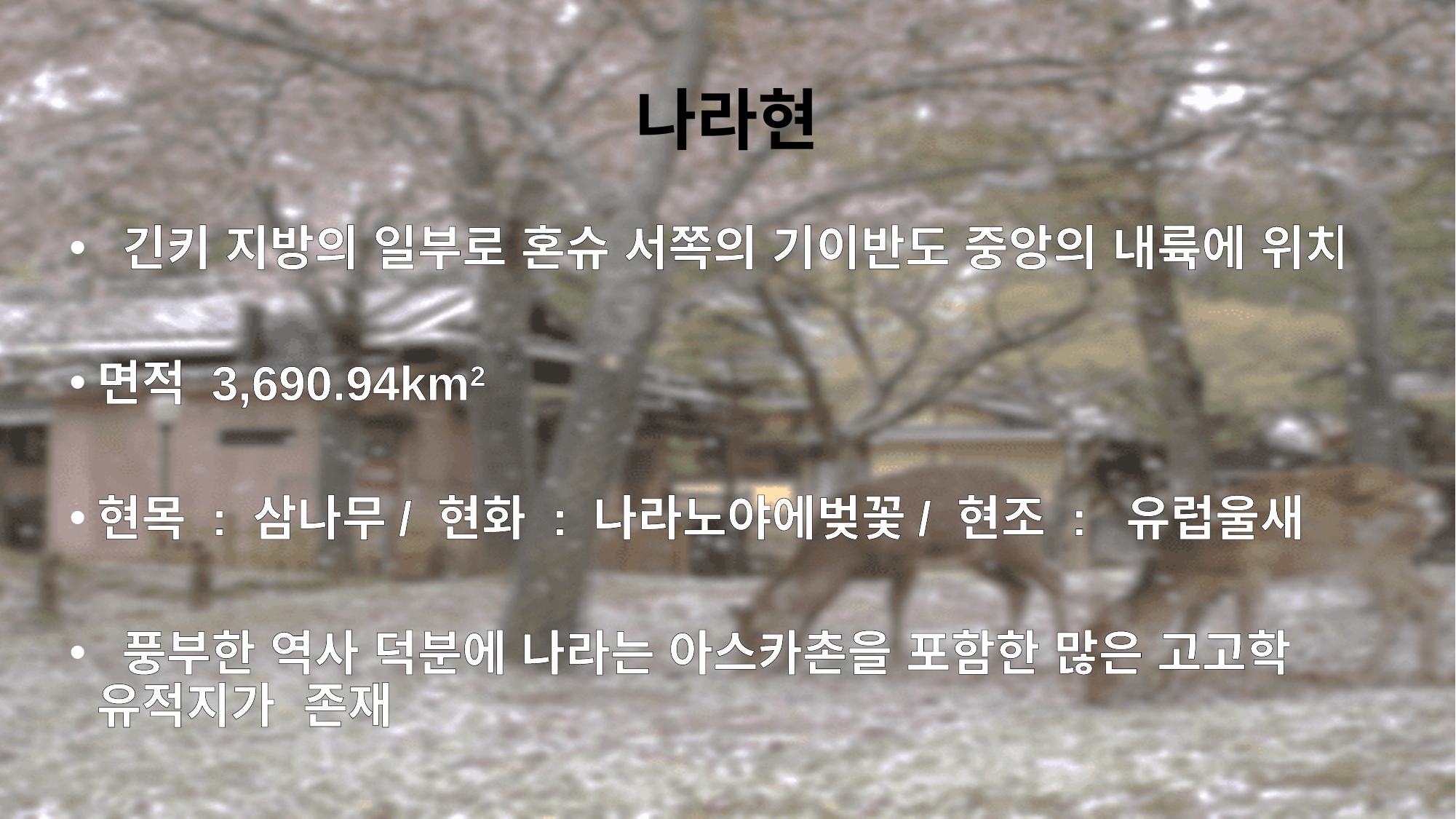

# 나라현
 긴키 지방의 일부로 혼슈 서쪽의 기이반도 중앙의 내륙에 위치

면적 3,690.94km2

현목 : 삼나무/ 현화 : 나라노야에벚꽃/ 현조 :  유럽울새

 풍부한 역사 덕분에 나라는 아스카촌을 포함한 많은 고고학 유적지가  존재